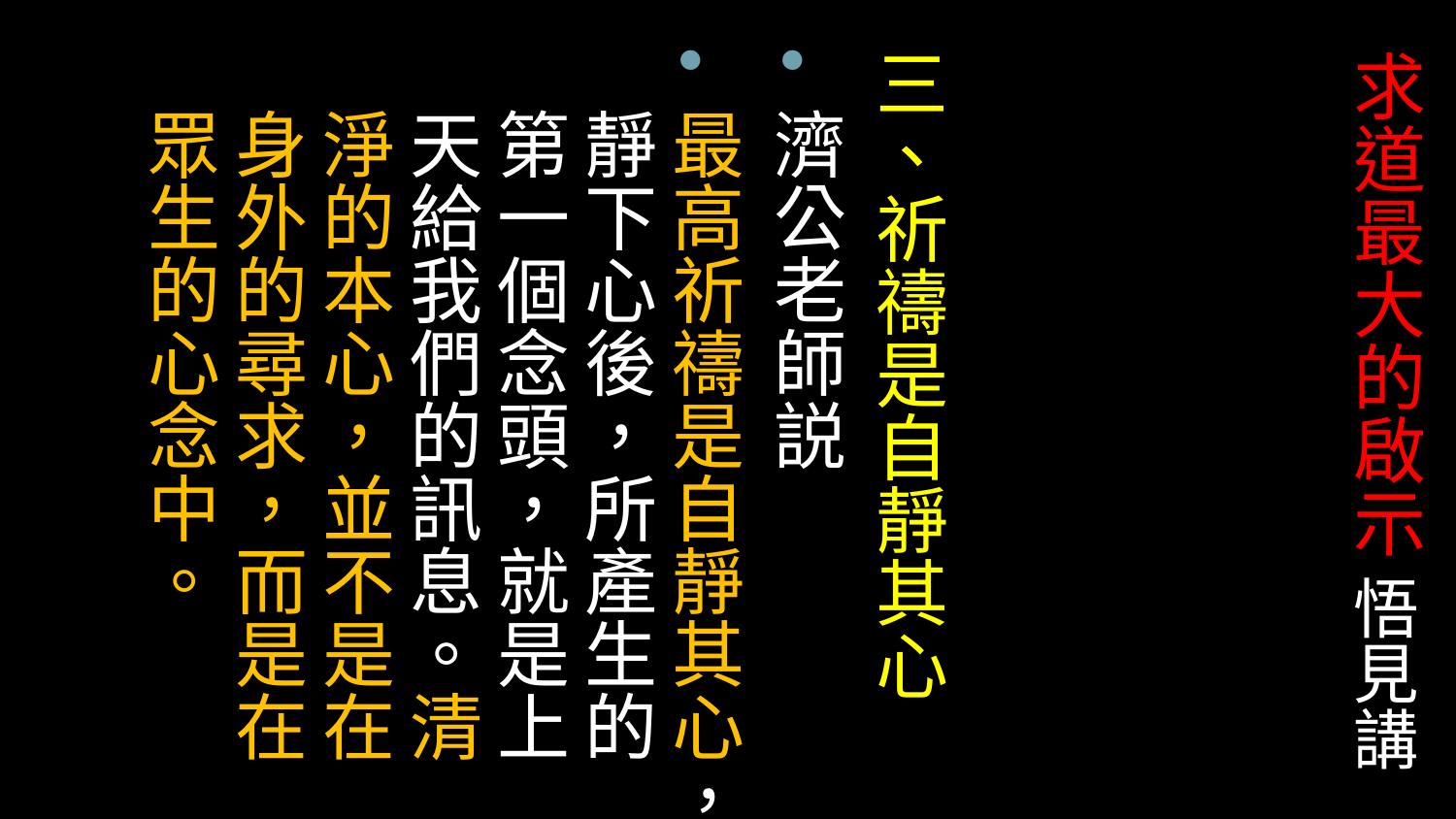

三、祈禱是自靜其心
濟公老師説
最高祈禱是自靜其心，靜下心後，所產生的第一個念頭，就是上天給我們的訊息。清淨的本心，並不是在身外的尋求，而是在眾生的心念中。

# 求道最大的啟示 悟見講